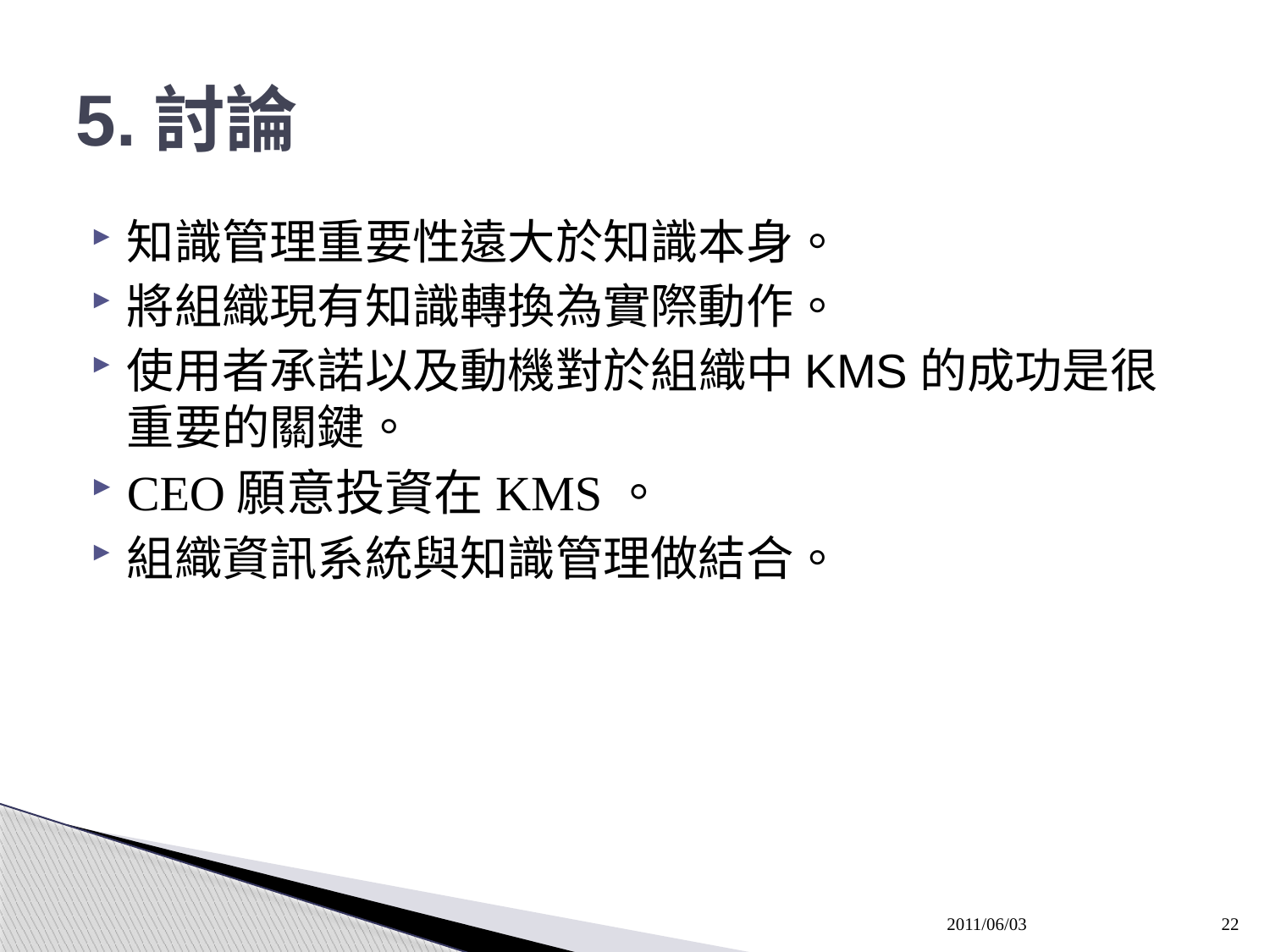

# 5.討論
知識管理重要性遠大於知識本身。
將組織現有知識轉換為實際動作。
使用者承諾以及動機對於組織中KMS的成功是很重要的關鍵。
CEO願意投資在KMS。
組織資訊系統與知識管理做結合。

2011/06/03
22